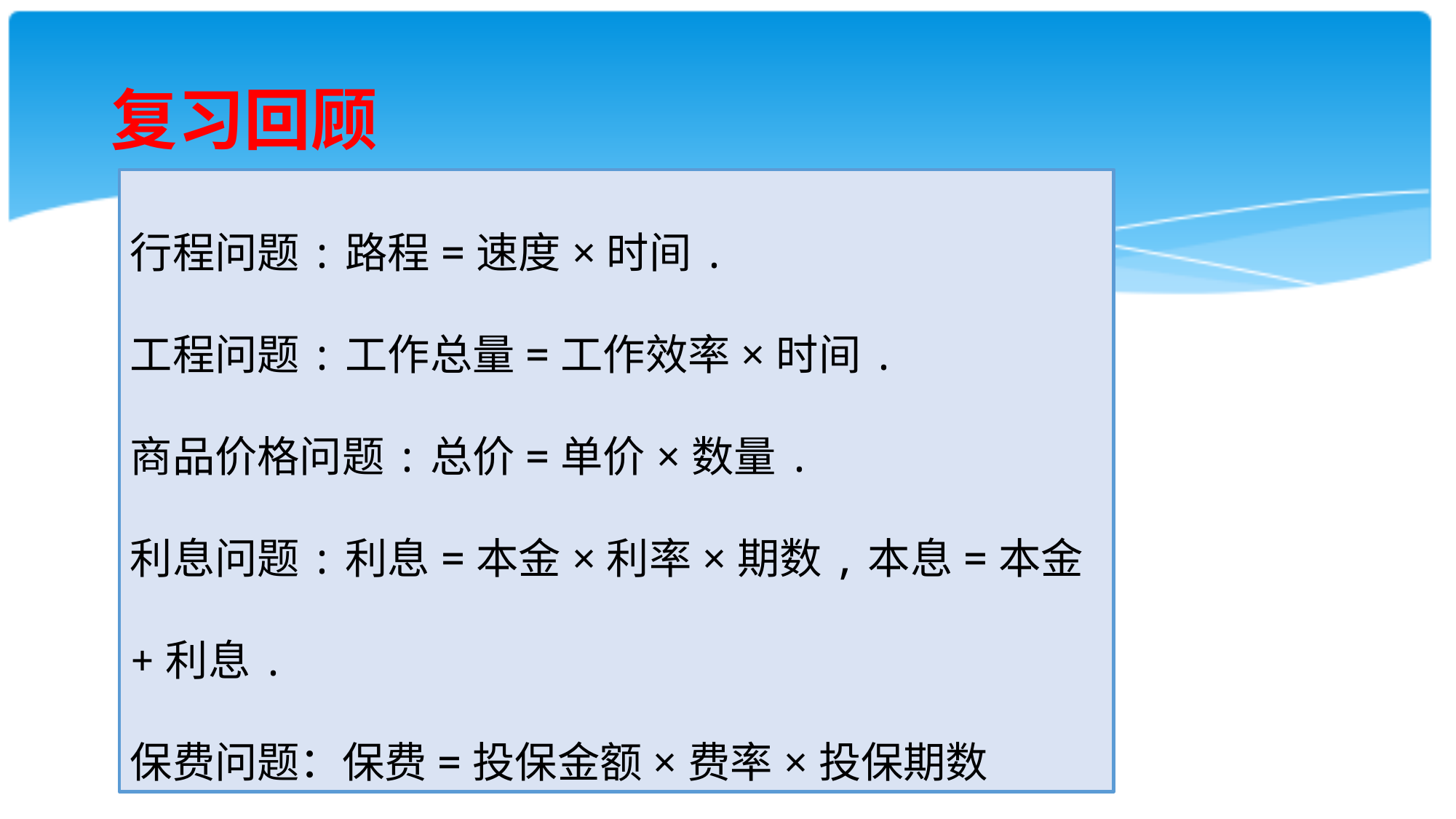

# 复习回顾
行程问题:路程=速度×时间.
工程问题:工作总量=工作效率×时间.
商品价格问题:总价=单价×数量.
利息问题:利息=本金×利率×期数,本息=本金+利息.
保费问题：保费=投保金额×费率×投保期数